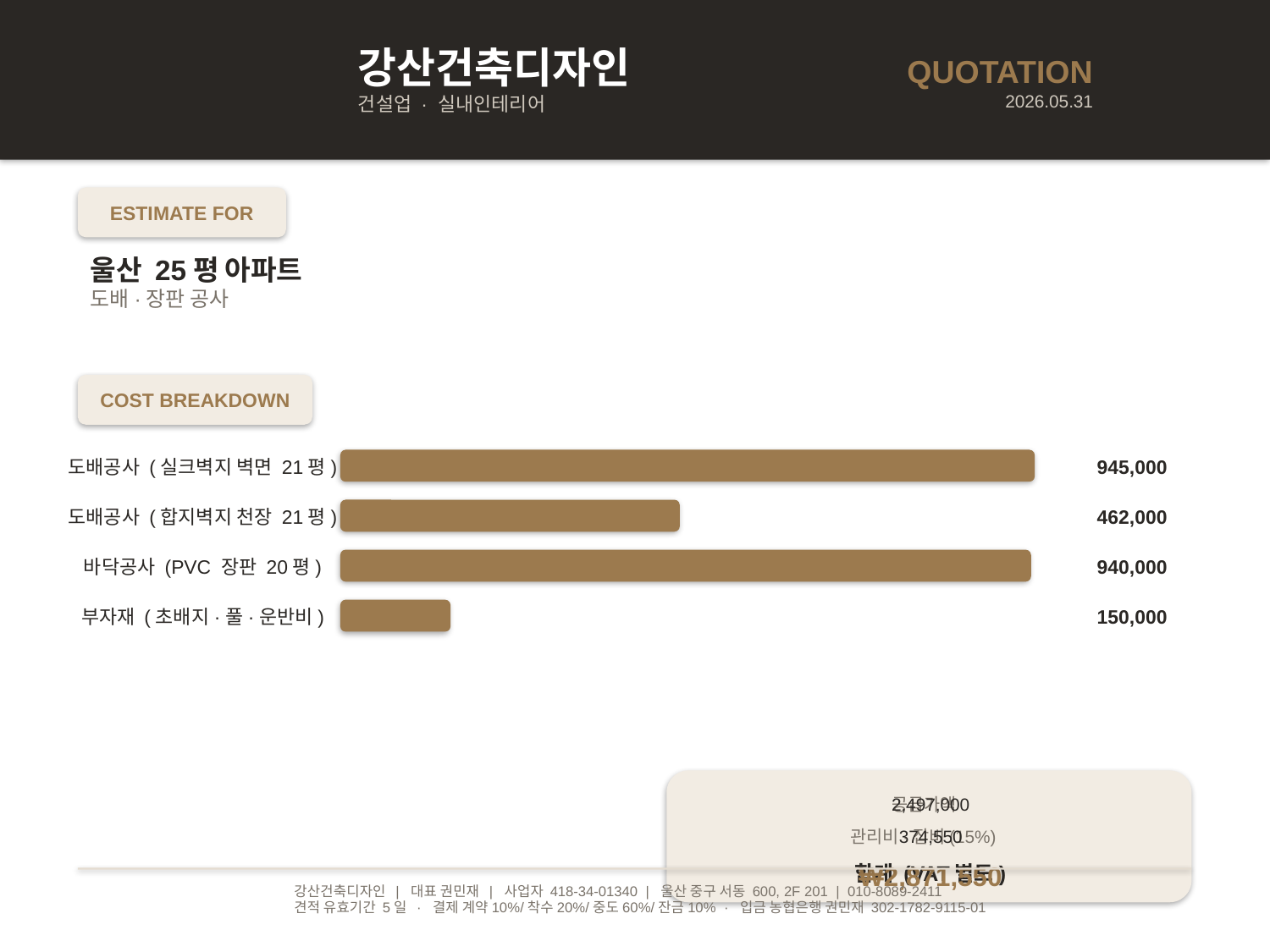

강산건축디자인
건설업 · 실내인테리어
QUOTATION
2026.05.31

ESTIMATE FOR
울산 25평 아파트
도배·장판 공사

COST BREAKDOWN
도배공사 (실크벽지 벽면 21평)
945,000

도배공사 (합지벽지 천장 21평)
462,000

바닥공사 (PVC 장판 20평)
940,000

부자재 (초배지·풀·운반비)
150,000

공급가액
2,497,000
관리비·잡비(15%)
374,550
합계 (VAT별도)
₩2,871,550

강산건축디자인  |  대표 권민재  |  사업자 418-34-01340  |  울산 중구 서동 600, 2F 201  |  010-8089-2411
견적 유효기간 5일  ·  결제 계약10%/착수20%/중도60%/잔금10%  ·  입금 농협은행 권민재 302-1782-9115-01